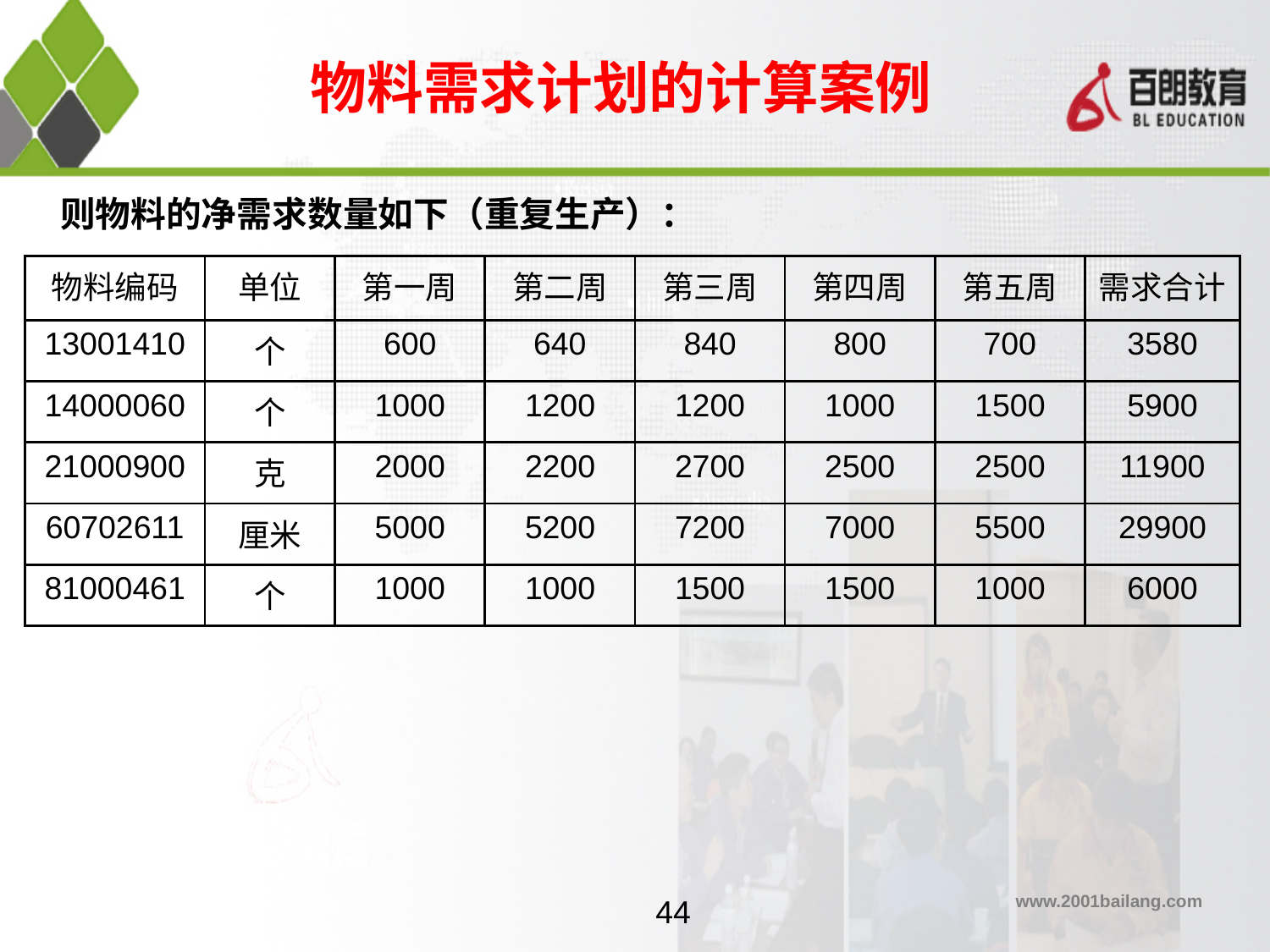

物料需求计划的计算案例
则物料的净需求数量如下（重复生产）：
| 物料编码 | 单位 | 第一周 | 第二周 | 第三周 | 第四周 | 第五周 | 需求合计 |
| --- | --- | --- | --- | --- | --- | --- | --- |
| 13001410 | 个 | 600 | 640 | 840 | 800 | 700 | 3580 |
| 14000060 | 个 | 1000 | 1200 | 1200 | 1000 | 1500 | 5900 |
| 21000900 | 克 | 2000 | 2200 | 2700 | 2500 | 2500 | 11900 |
| 60702611 | 厘米 | 5000 | 5200 | 7200 | 7000 | 5500 | 29900 |
| 81000461 | 个 | 1000 | 1000 | 1500 | 1500 | 1000 | 6000 |
44